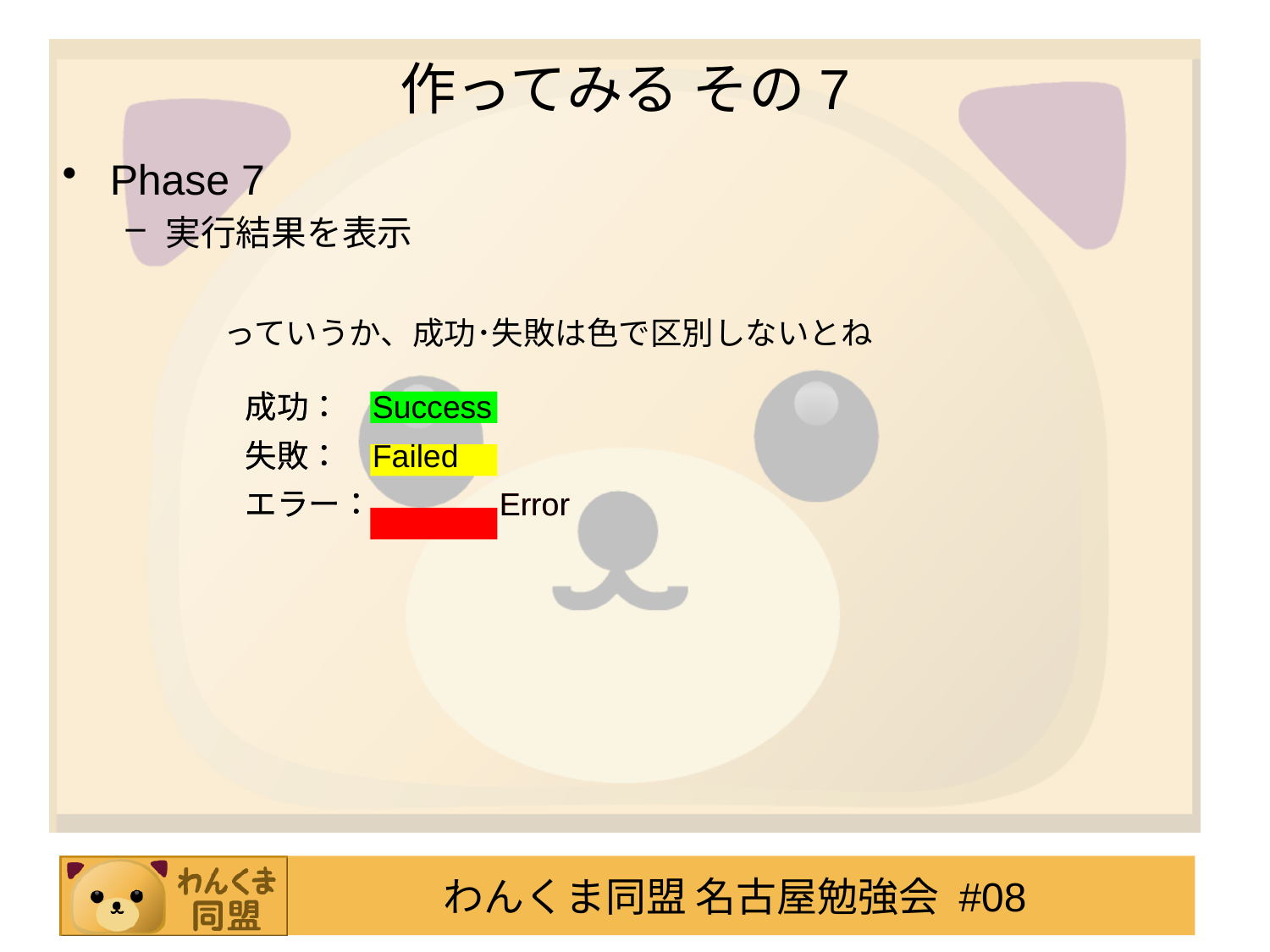

# 作ってみる その7
Phase 7
実行結果を表示
っていうか、成功･失敗は色で区別しないとね
成功：	Success
失敗：	Failed
エラー：	Error
成功：	Success
失敗：	Failed
エラー：	Error